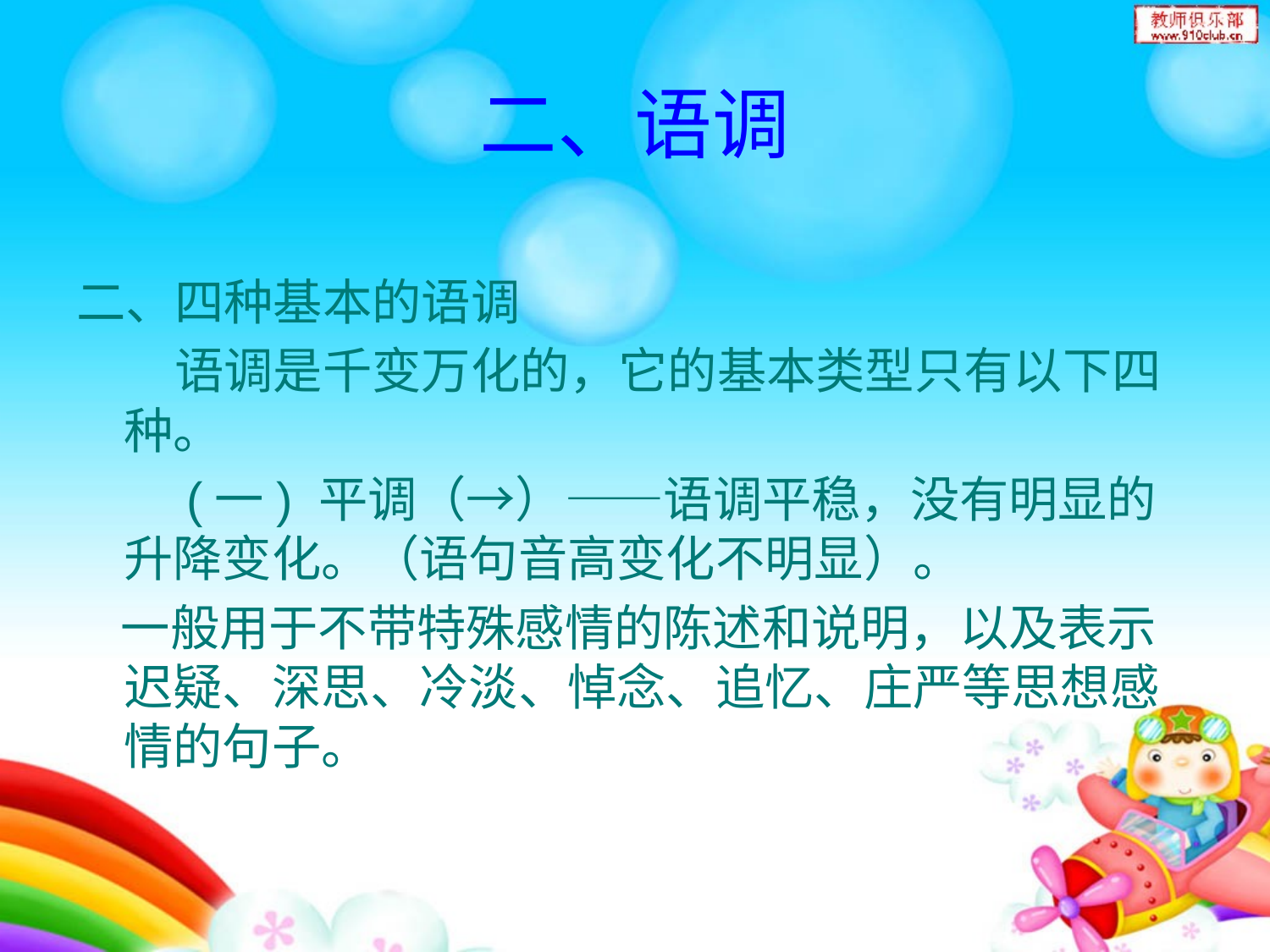

# 二、语调
二、四种基本的语调
　　语调是千变万化的，它的基本类型只有以下四种。
　　(一) 平调（→）——语调平稳，没有明显的升降变化。（语句音高变化不明显）。
   一般用于不带特殊感情的陈述和说明，以及表示迟疑、深思、冷淡、悼念、追忆、庄严等思想感情的句子。